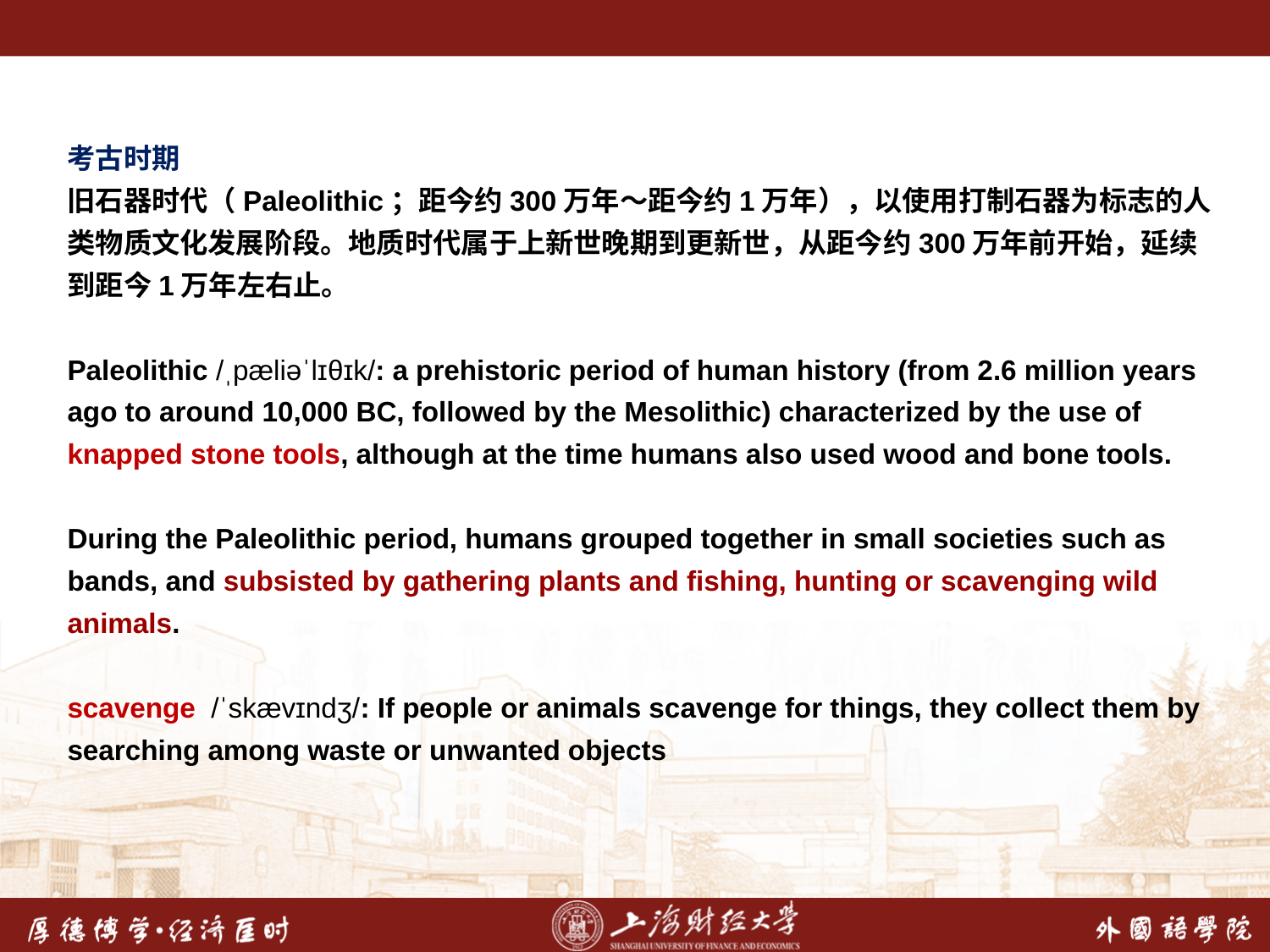

考古时期
旧石器时代（Paleolithic；距今约300万年～距今约1万年），以使用打制石器为标志的人类物质文化发展阶段。地质时代属于上新世晚期到更新世，从距今约300万年前开始，延续到距今1万年左右止。

Paleolithic /ˌpæliəˈlɪθɪk/: a prehistoric period of human history (from 2.6 million years ago to around 10,000 BC, followed by the Mesolithic) characterized by the use of knapped stone tools, although at the time humans also used wood and bone tools.

During the Paleolithic period, humans grouped together in small societies such as bands, and subsisted by gathering plants and fishing, hunting or scavenging wild animals.

scavenge  /ˈskævɪndʒ/: If people or animals scavenge for things, they collect them by searching among waste or unwanted objects